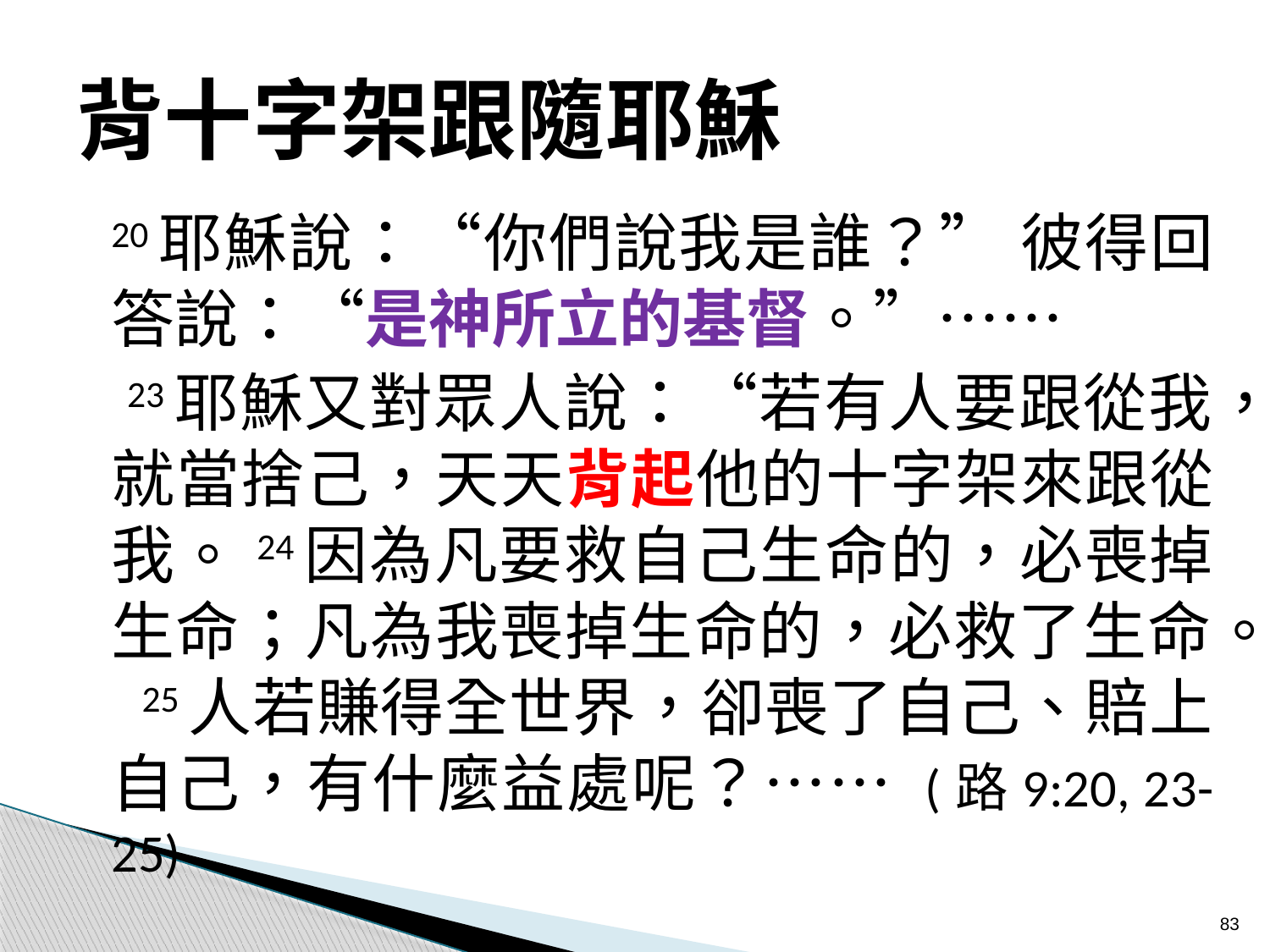

# 背十字架跟隨耶穌
20耶穌說：“你們說我是誰？” 彼得回答說：“是神所立的基督。”……
 23耶穌又對眾人說：“若有人要跟從我，就當捨己，天天背起他的十字架來跟從我。24因為凡要救自己生命的，必喪掉生命；凡為我喪掉生命的，必救了生命。 25人若賺得全世界，卻喪了自己、賠上自己，有什麼益處呢？…… (路9:20, 23-25)
83